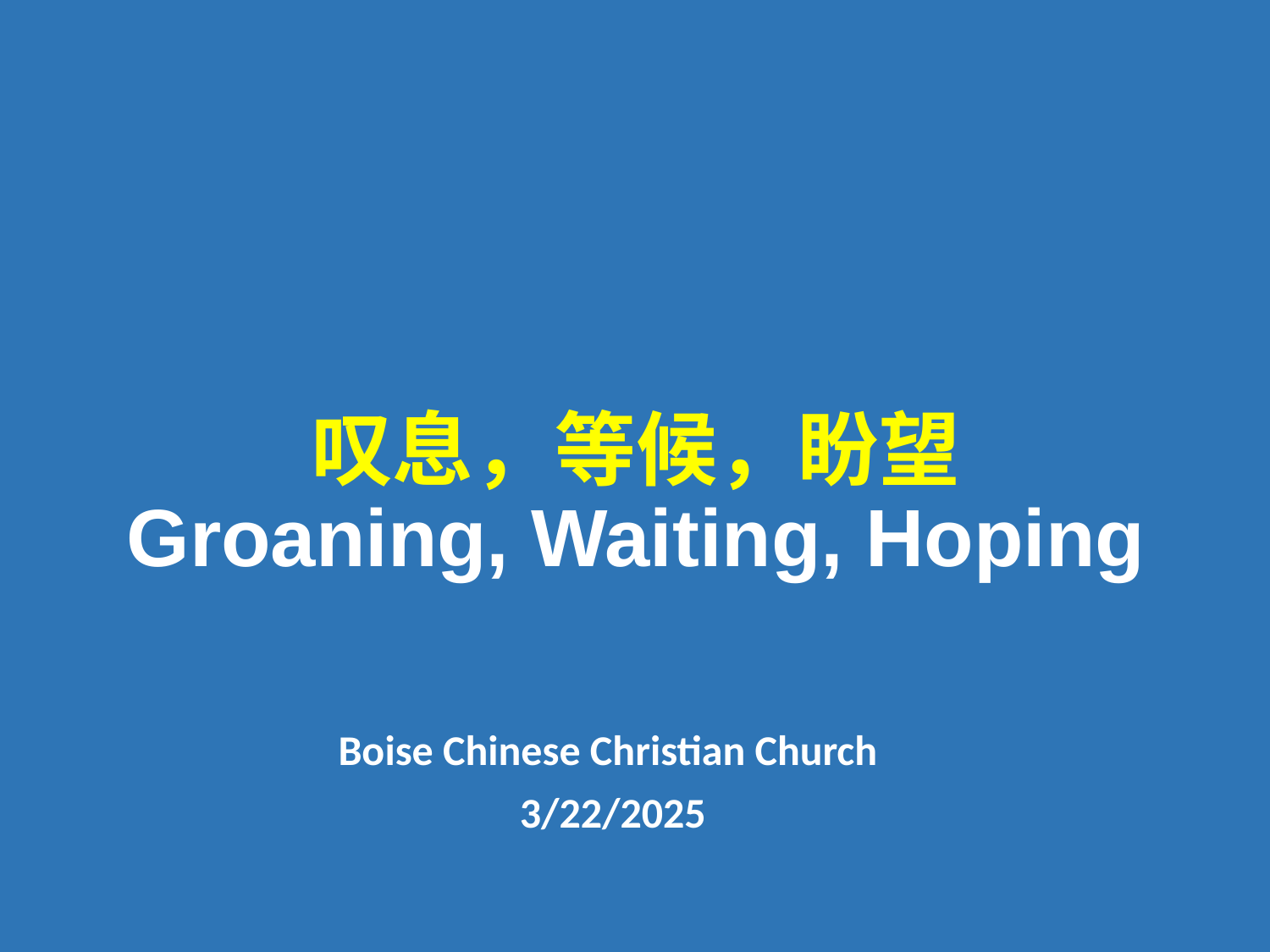

# 叹息，等候，盼望 Groaning, Waiting, Hoping
Boise Chinese Christian Church
3/22/2025